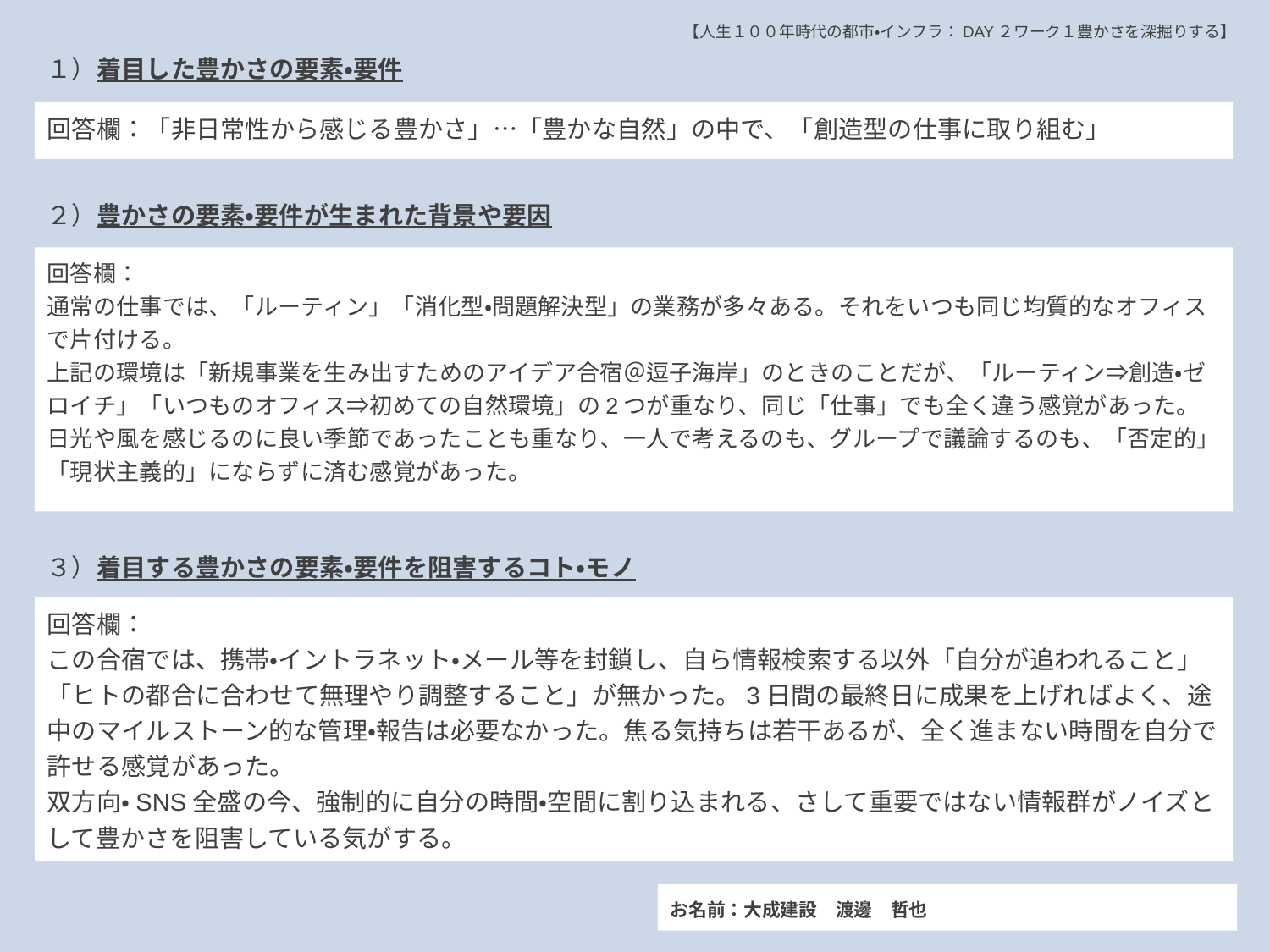

【人生１００年時代の都市・インフラ：DAY２ワーク１豊かさを深掘りする】
１）着目した豊かさの要素・要件
# 回答欄：「非日常性から感じる豊かさ」…「豊かな自然」の中で、「創造型の仕事に取り組む」
２）豊かさの要素・要件が生まれた背景や要因
回答欄：
通常の仕事では、「ルーティン」「消化型・問題解決型」の業務が多々ある。それをいつも同じ均質的なオフィスで片付ける。
上記の環境は「新規事業を生み出すためのアイデア合宿＠逗子海岸」のときのことだが、「ルーティン⇒創造・ゼロイチ」「いつものオフィス⇒初めての自然環境」の2つが重なり、同じ「仕事」でも全く違う感覚があった。
日光や風を感じるのに良い季節であったことも重なり、一人で考えるのも、グループで議論するのも、「否定的」「現状主義的」にならずに済む感覚があった。
３）着目する豊かさの要素・要件を阻害するコト・モノ
回答欄：
この合宿では、携帯・イントラネット・メール等を封鎖し、自ら情報検索する以外「自分が追われること」「ヒトの都合に合わせて無理やり調整すること」が無かった。3日間の最終日に成果を上げればよく、途中のマイルストーン的な管理・報告は必要なかった。焦る気持ちは若干あるが、全く進まない時間を自分で許せる感覚があった。
双方向・SNS全盛の今、強制的に自分の時間・空間に割り込まれる、さして重要ではない情報群がノイズとして豊かさを阻害している気がする。
お名前：大成建設　渡邊　哲也